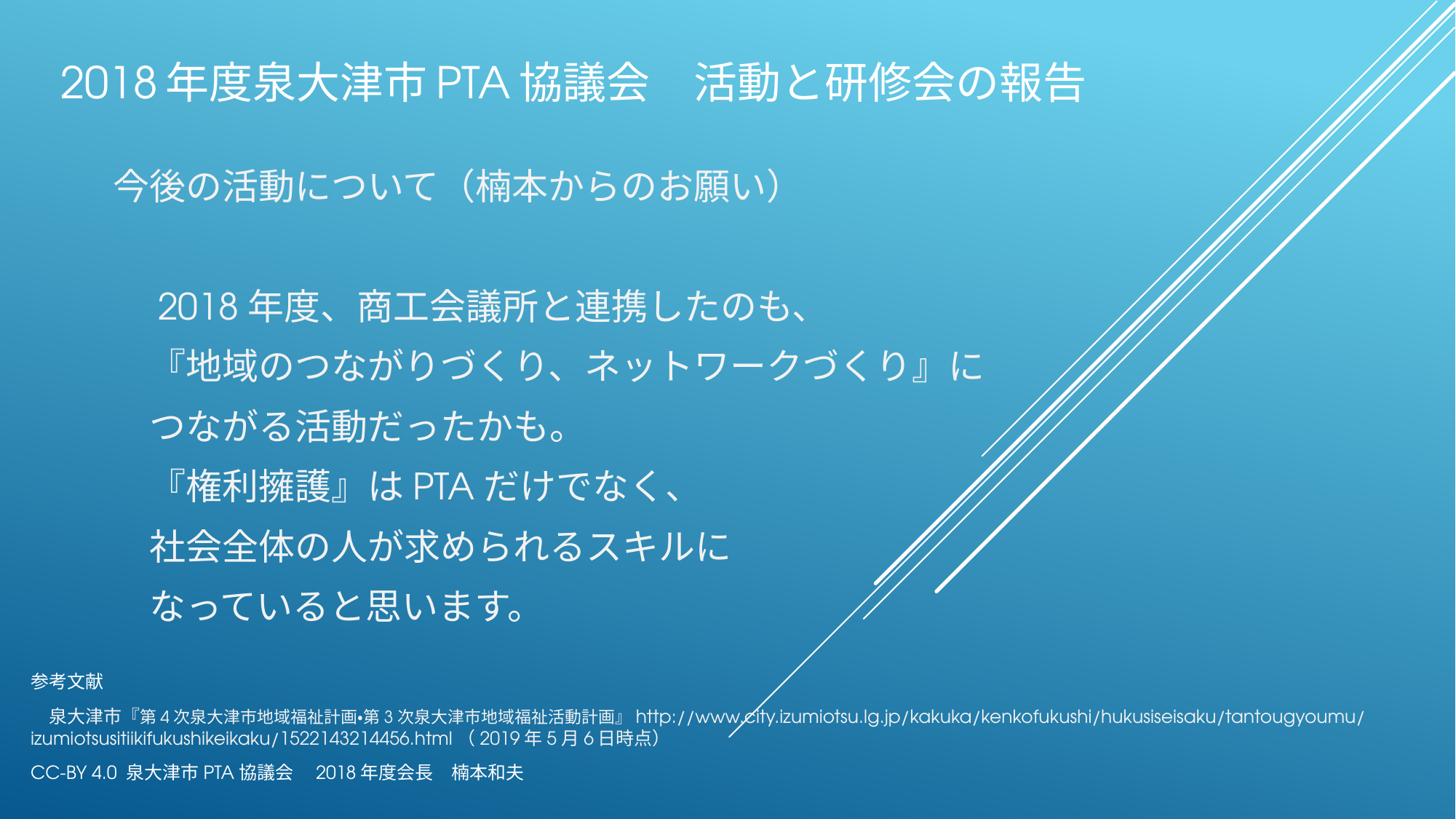

# 2018年度泉大津市PTA協議会　活動と研修会の報告
今後の活動について（楠本からのお願い）

　2018年度、商工会議所と連携したのも、
　『地域のつながりづくり、ネットワークづくり』に
　つながる活動だったかも。
　『権利擁護』はPTAだけでなく、
　社会全体の人が求められるスキルに
　なっていると思います。

参考文献
　泉大津市『第4次泉大津市地域福祉計画・第3次泉大津市地域福祉活動計画』http://www.city.izumiotsu.lg.jp/kakuka/kenkofukushi/hukusiseisaku/tantougyoumu/izumiotsusitiikifukushikeikaku/1522143214456.html（2019年5月6日時点）
CC-BY 4.0 泉大津市PTA協議会　2018年度会長　楠本和夫